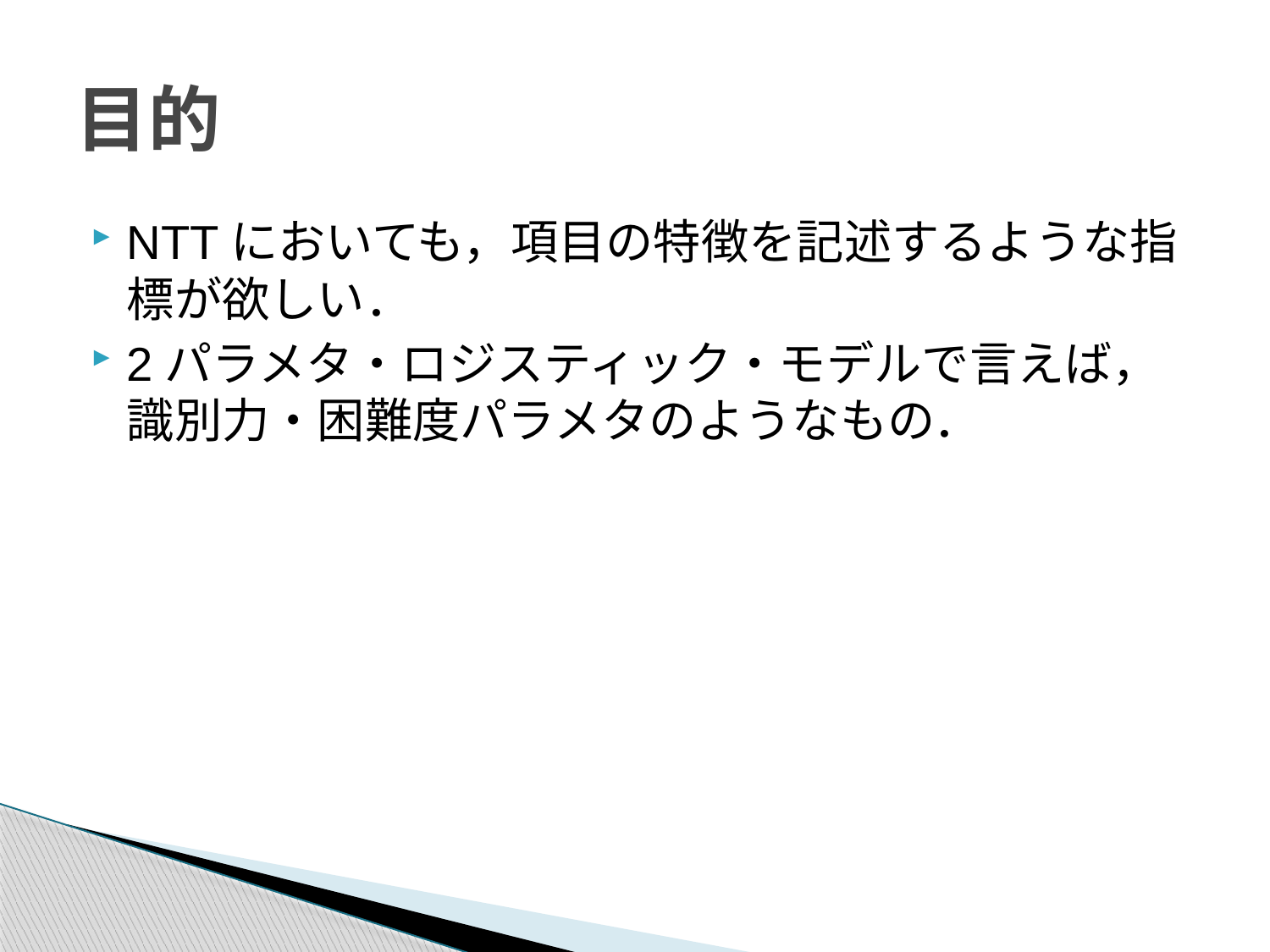

# 目的
NTTにおいても，項目の特徴を記述するような指標が欲しい．
2パラメタ・ロジスティック・モデルで言えば，識別力・困難度パラメタのようなもの．